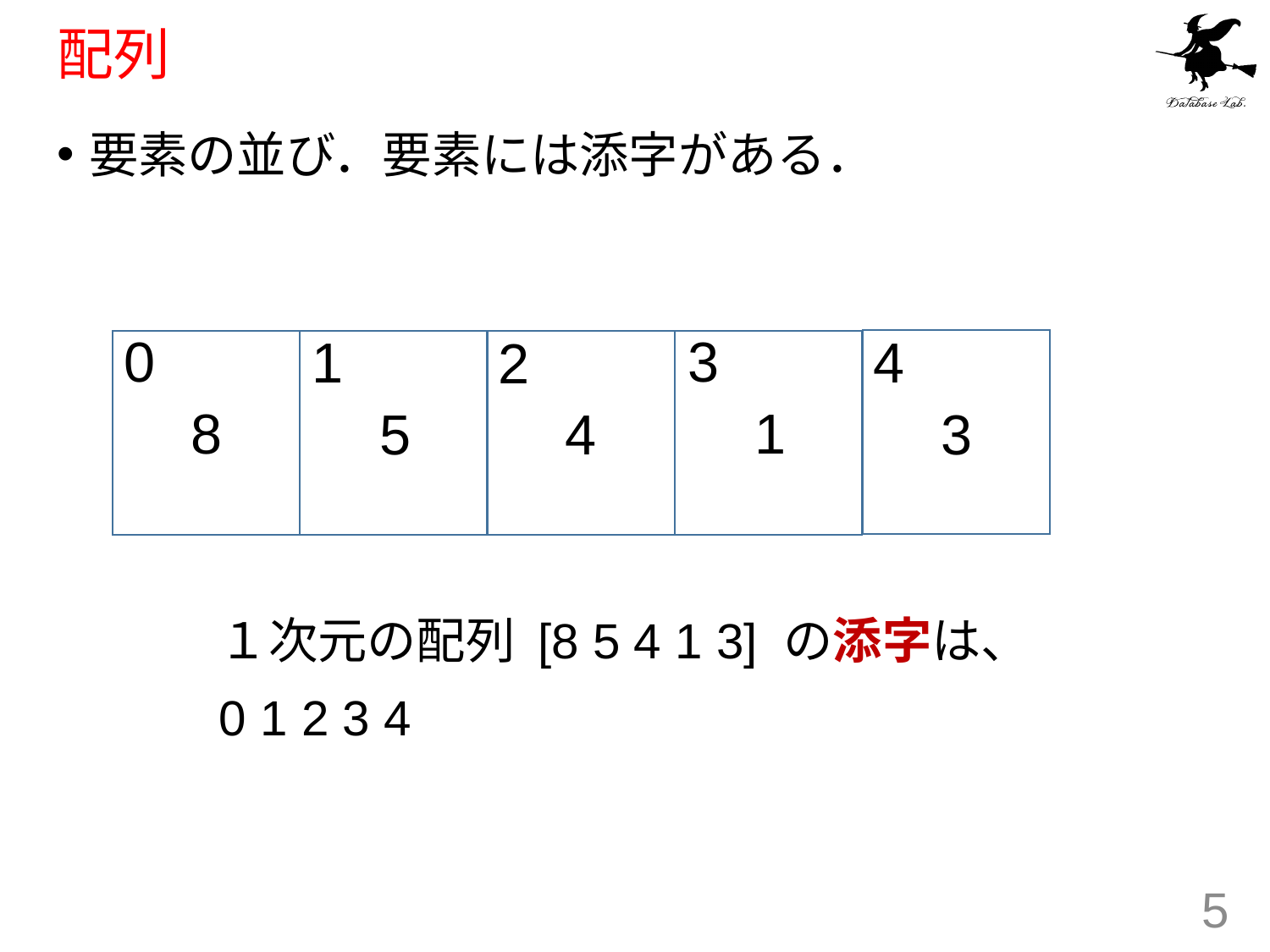

# 配列
要素の並び．要素には添字がある．

3
0
4
1
2

1
8
3
5
4
１次元の配列 [8 5 4 1 3] の添字は、
0 1 2 3 4
5